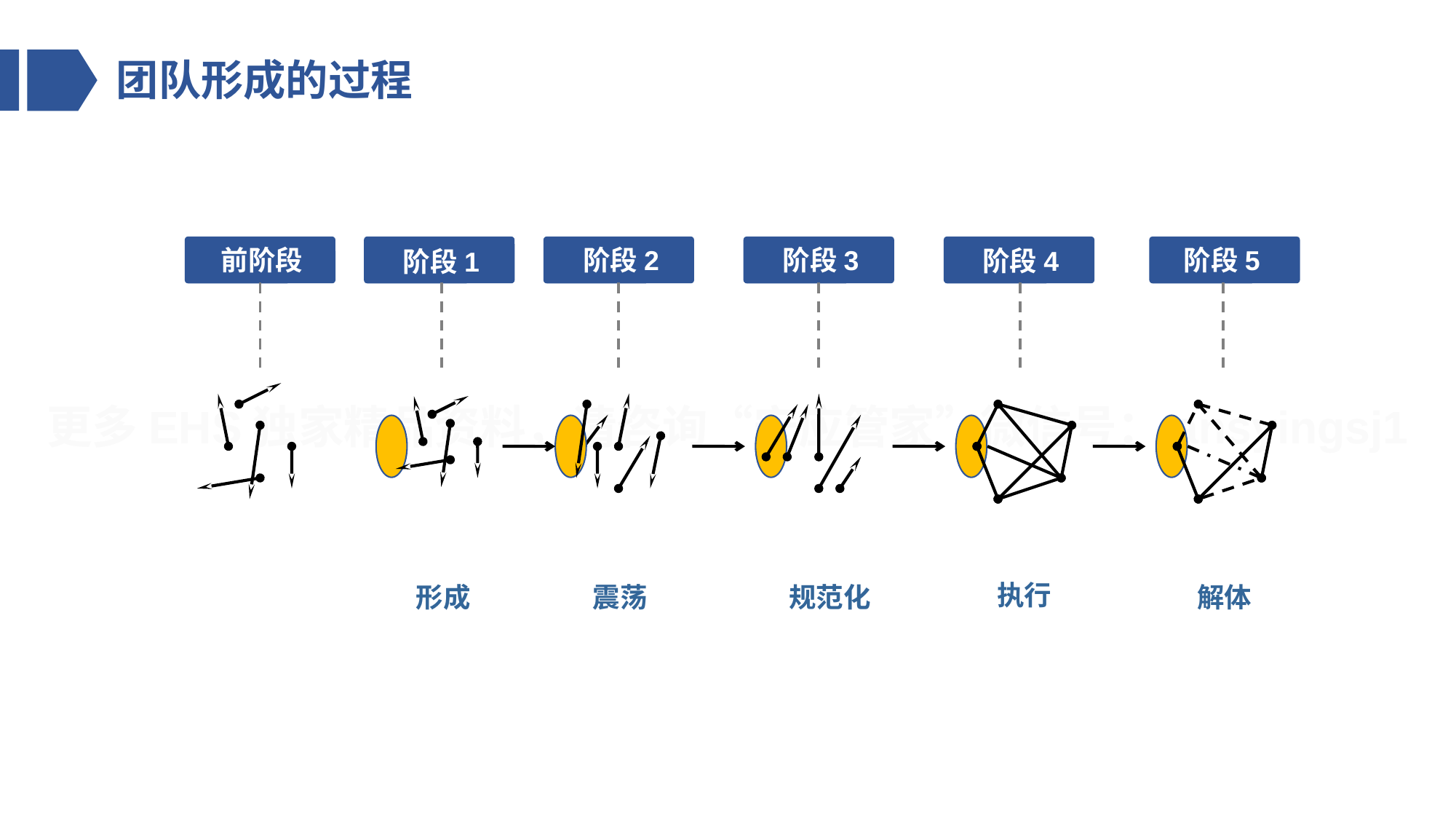

# 团队形成的过程

前阶段
阶段2
阶段5
阶段3
阶段4
阶段1

执行
形成
解体
规范化
震荡